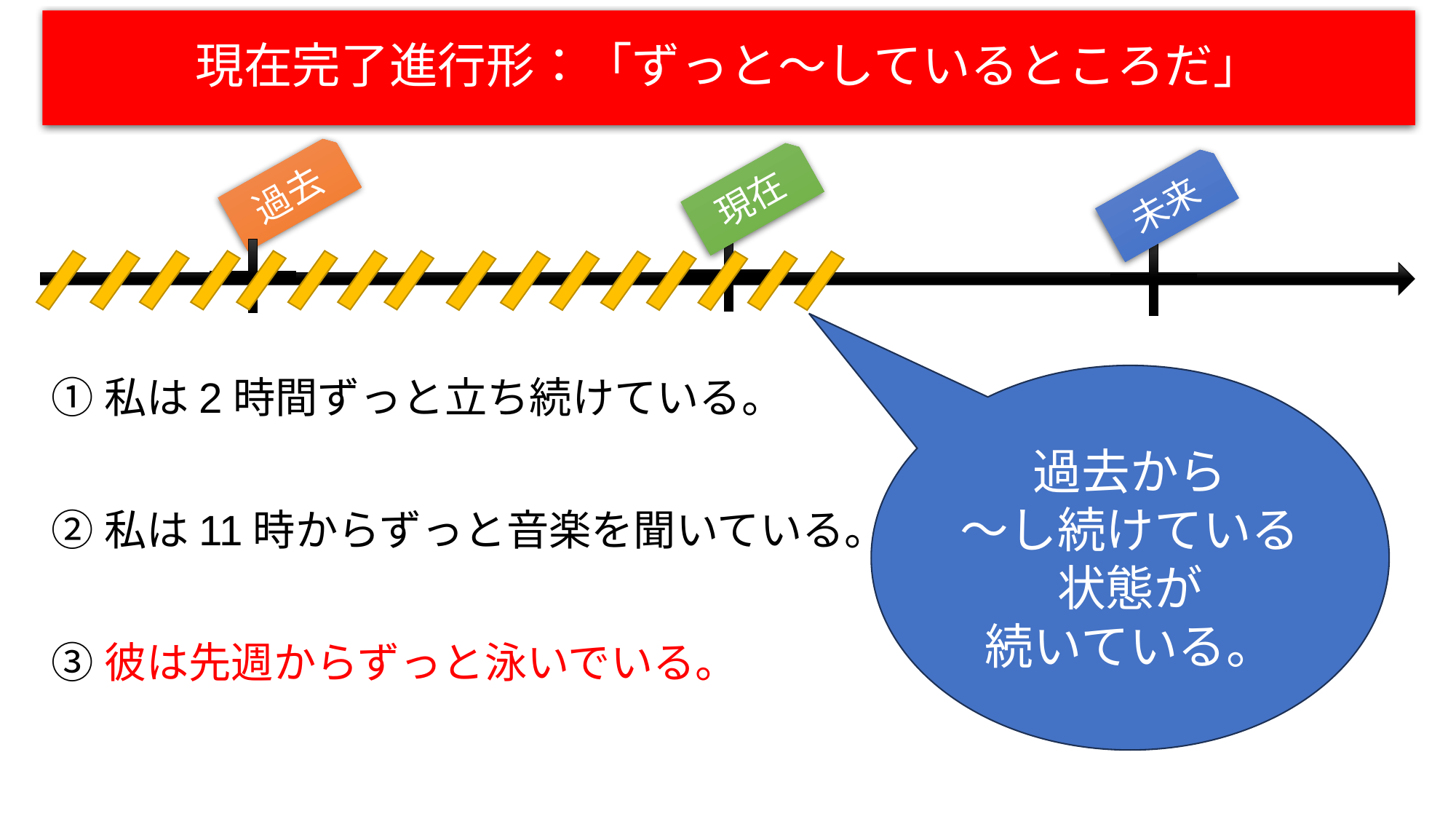

# 現在完了進行形：「ずっと～しているところだ」
過去
現在
未来

1)進行形なので
　→　Be動詞＋～ing を使って表現します。

2)現在の状態が「～になっている」
　→　Be動詞を使って表現します。

時間的な幅があると考えてください。
①私は2時間ずっと立ち続けている。

②私は11時からずっと音楽を聞いている。

③彼は先週からずっと泳いでいる。

過去から
～し続けている
状態が
続いている。